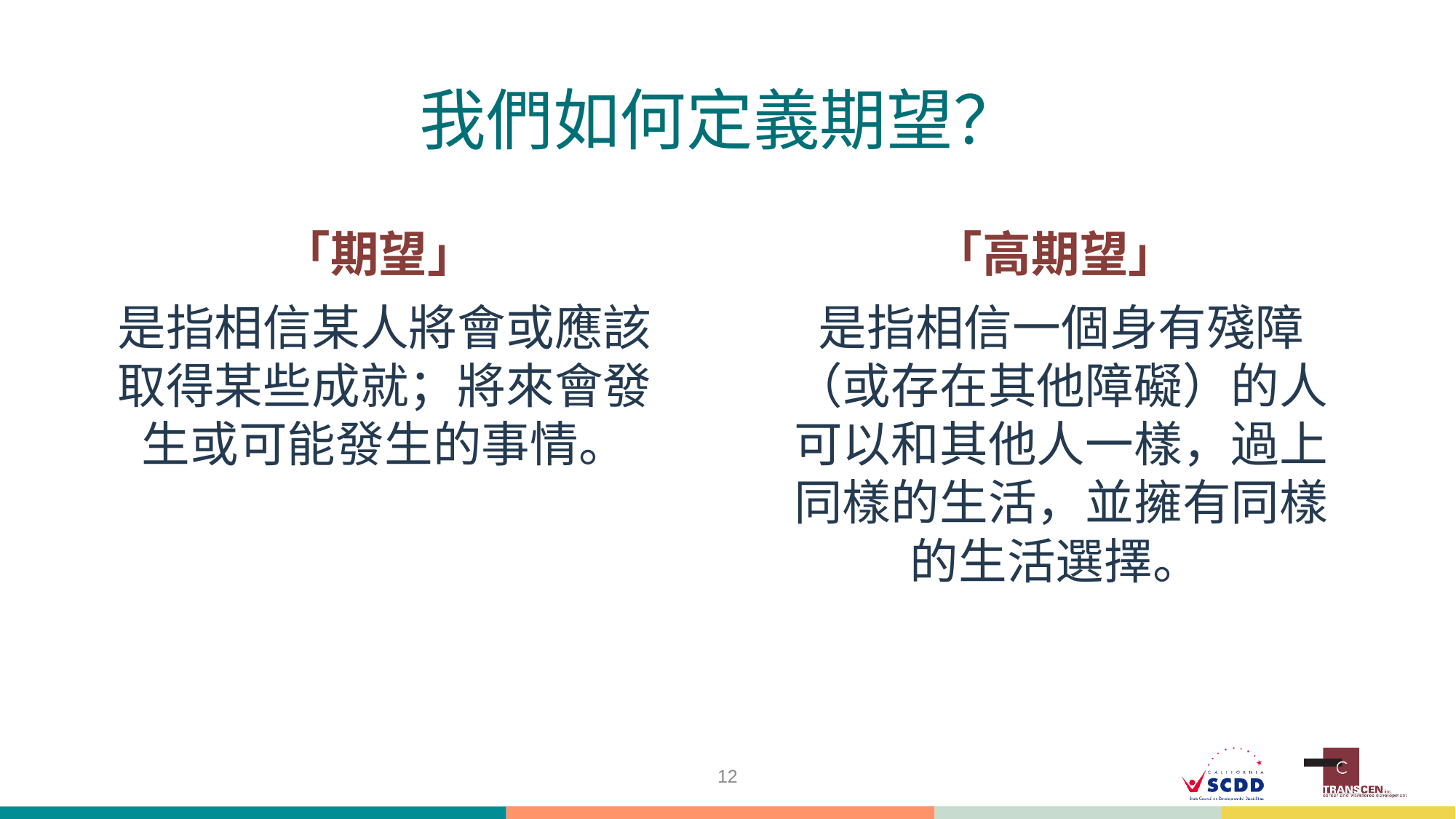

# 我們如何定義期望？
「期望」
是指相信某人將會或應該取得某些成就；將來會發生或可能發生的事情。
「高期望」
是指相信一個身有殘障（或存在其他障礙）的人可以和其他人一樣，過上同樣的生活，並擁有同樣的生活選擇。

12